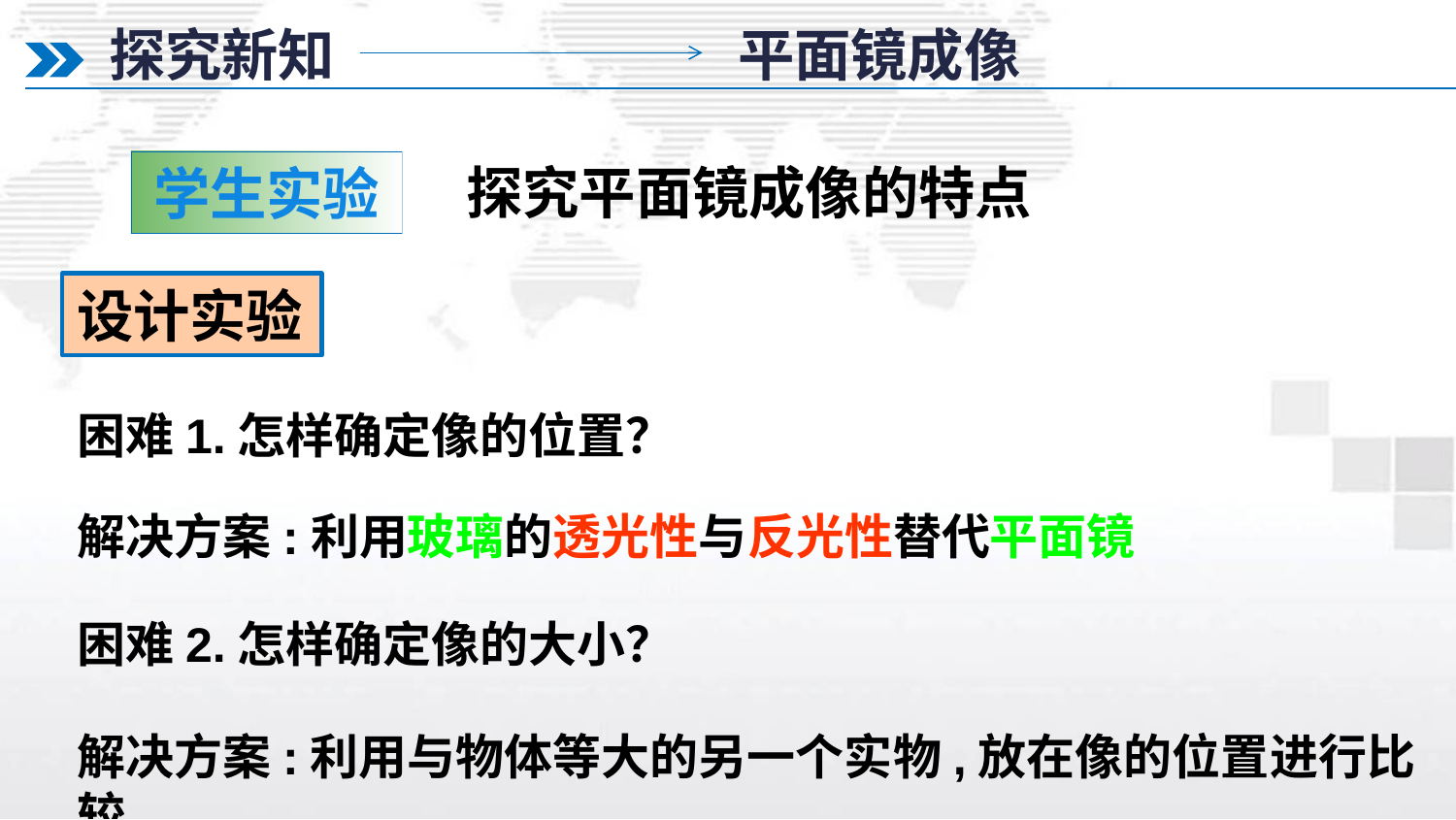

平面镜成像
# 探究新知

探究平面镜成像的特点
学生实验
设计实验
困难1.怎样确定像的位置？
解决方案:利用玻璃的透光性与反光性替代平面镜
困难2.怎样确定像的大小？
解决方案:利用与物体等大的另一个实物,放在像的位置进行比较